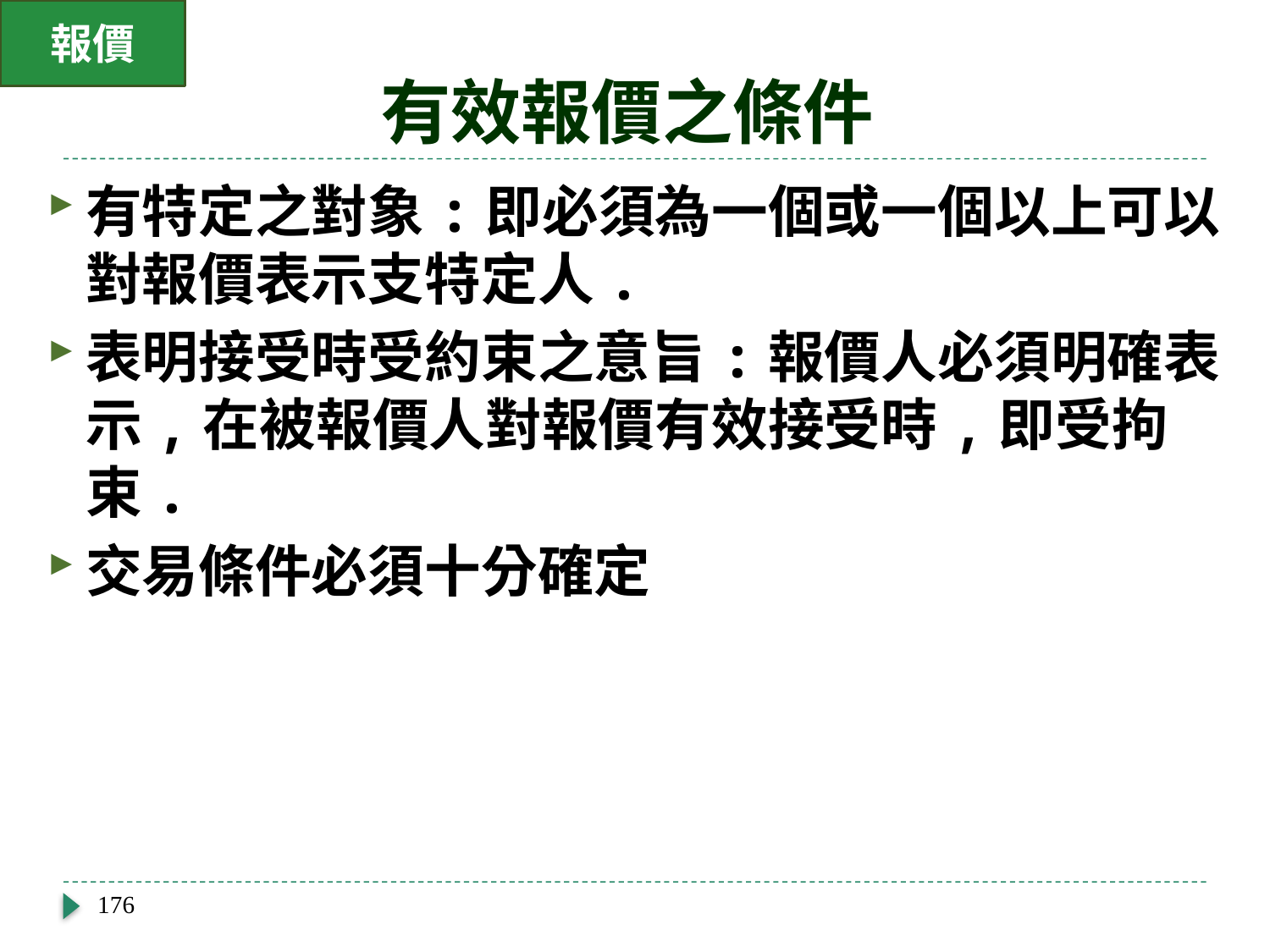

報價
# 有效報價之條件
有特定之對象:即必須為一個或一個以上可以對報價表示支特定人.
表明接受時受約束之意旨:報價人必須明確表示,在被報價人對報價有效接受時,即受拘束.
交易條件必須十分確定
176